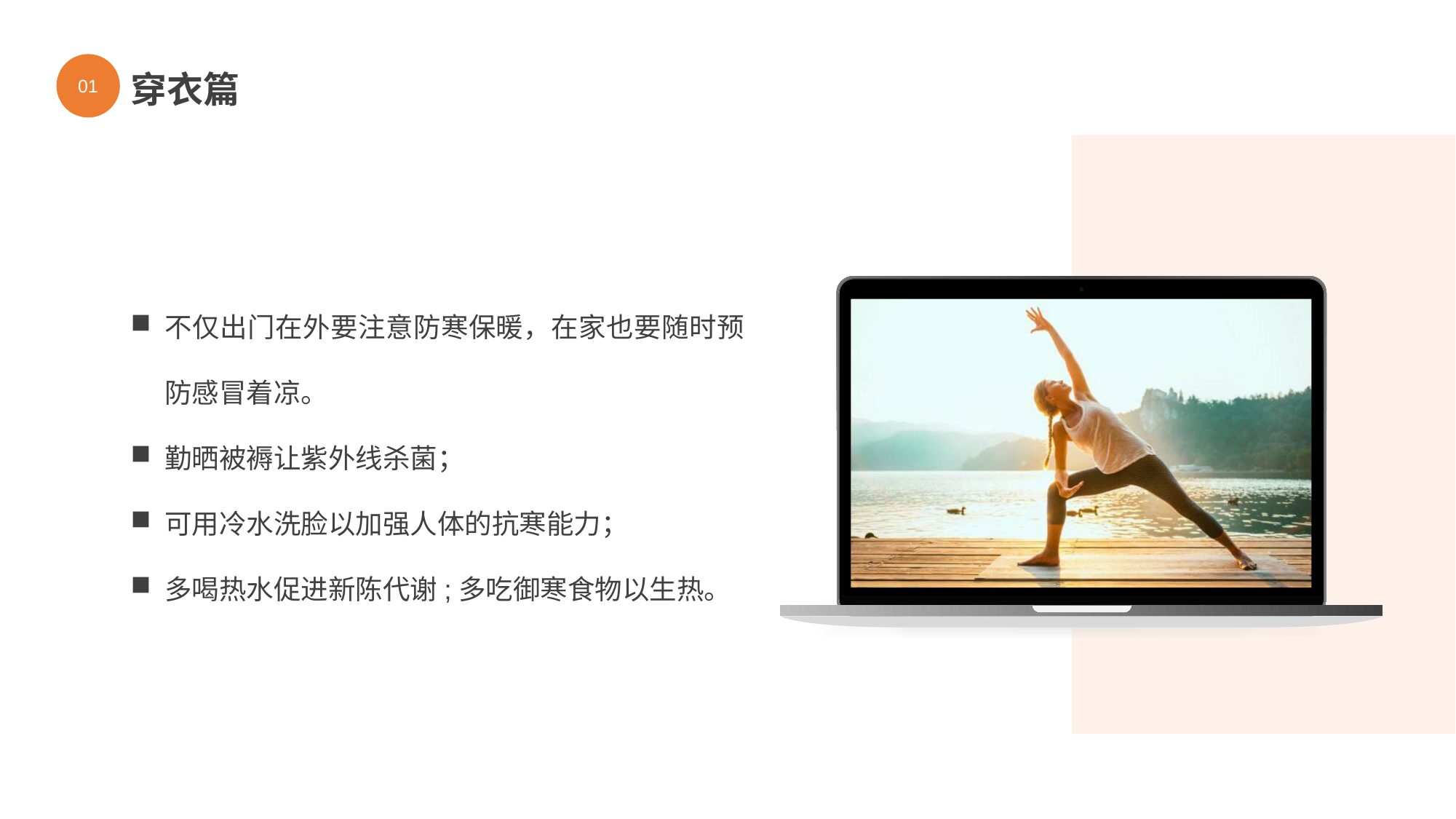

穿衣篇
01

不仅出门在外要注意防寒保暖，在家也要随时预防感冒着凉。
勤晒被褥让紫外线杀菌；
可用冷水洗脸以加强人体的抗寒能力；
多喝热水促进新陈代谢;多吃御寒食物以生热。